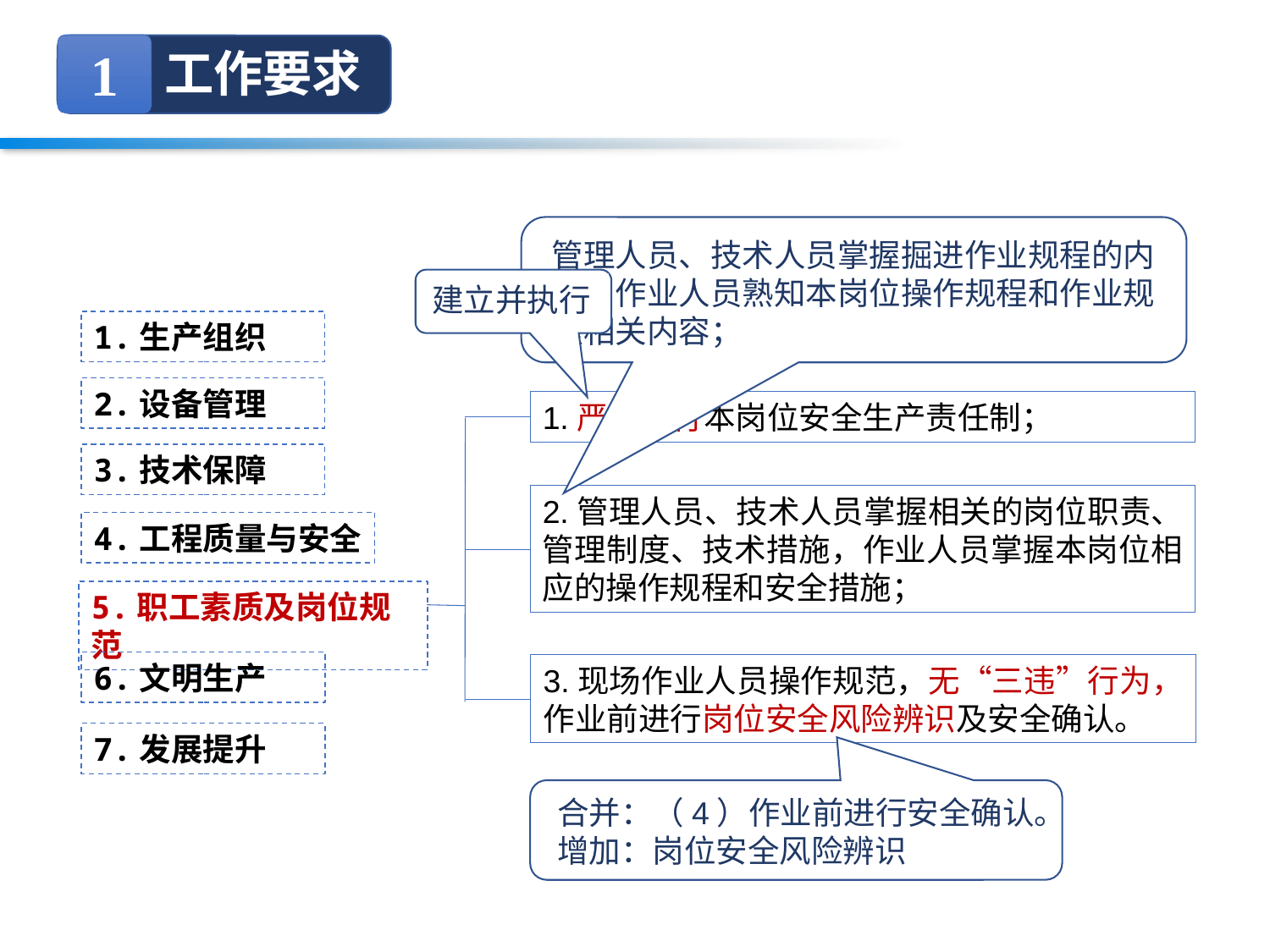

1

工作要求

管理人员、技术人员掌握掘进作业规程的内容，作业人员熟知本岗位操作规程和作业规程相关内容；

建立并执行
1.生产组织
2.设备管理
1.严格执行本岗位安全生产责任制；
3.技术保障
2.管理人员、技术人员掌握相关的岗位职责、管理制度、技术措施，作业人员掌握本岗位相应的操作规程和安全措施；
4.工程质量与安全
5.职工素质及岗位规范
6.文明生产
3.现场作业人员操作规范，无“三违”行为，作业前进行岗位安全风险辨识及安全确认。
7.发展提升

合并：（4）作业前进行安全确认。
增加：岗位安全风险辨识